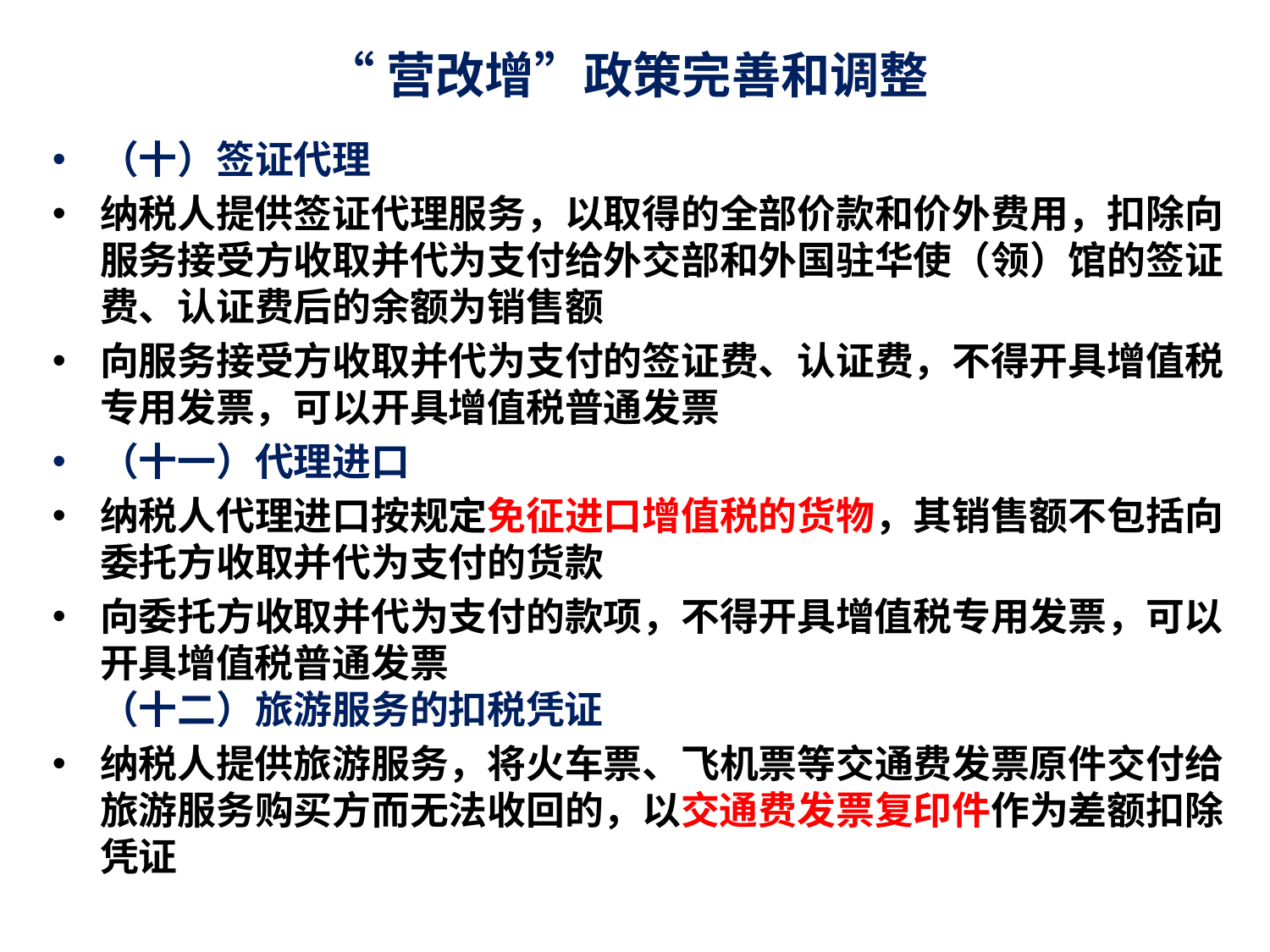

# “营改增”政策完善和调整
（十）签证代理
纳税人提供签证代理服务，以取得的全部价款和价外费用，扣除向服务接受方收取并代为支付给外交部和外国驻华使（领）馆的签证费、认证费后的余额为销售额
向服务接受方收取并代为支付的签证费、认证费，不得开具增值税专用发票，可以开具增值税普通发票
（十一）代理进口
纳税人代理进口按规定免征进口增值税的货物，其销售额不包括向委托方收取并代为支付的货款
向委托方收取并代为支付的款项，不得开具增值税专用发票，可以开具增值税普通发票
（十二）旅游服务的扣税凭证
纳税人提供旅游服务，将火车票、飞机票等交通费发票原件交付给旅游服务购买方而无法收回的，以交通费发票复印件作为差额扣除凭证